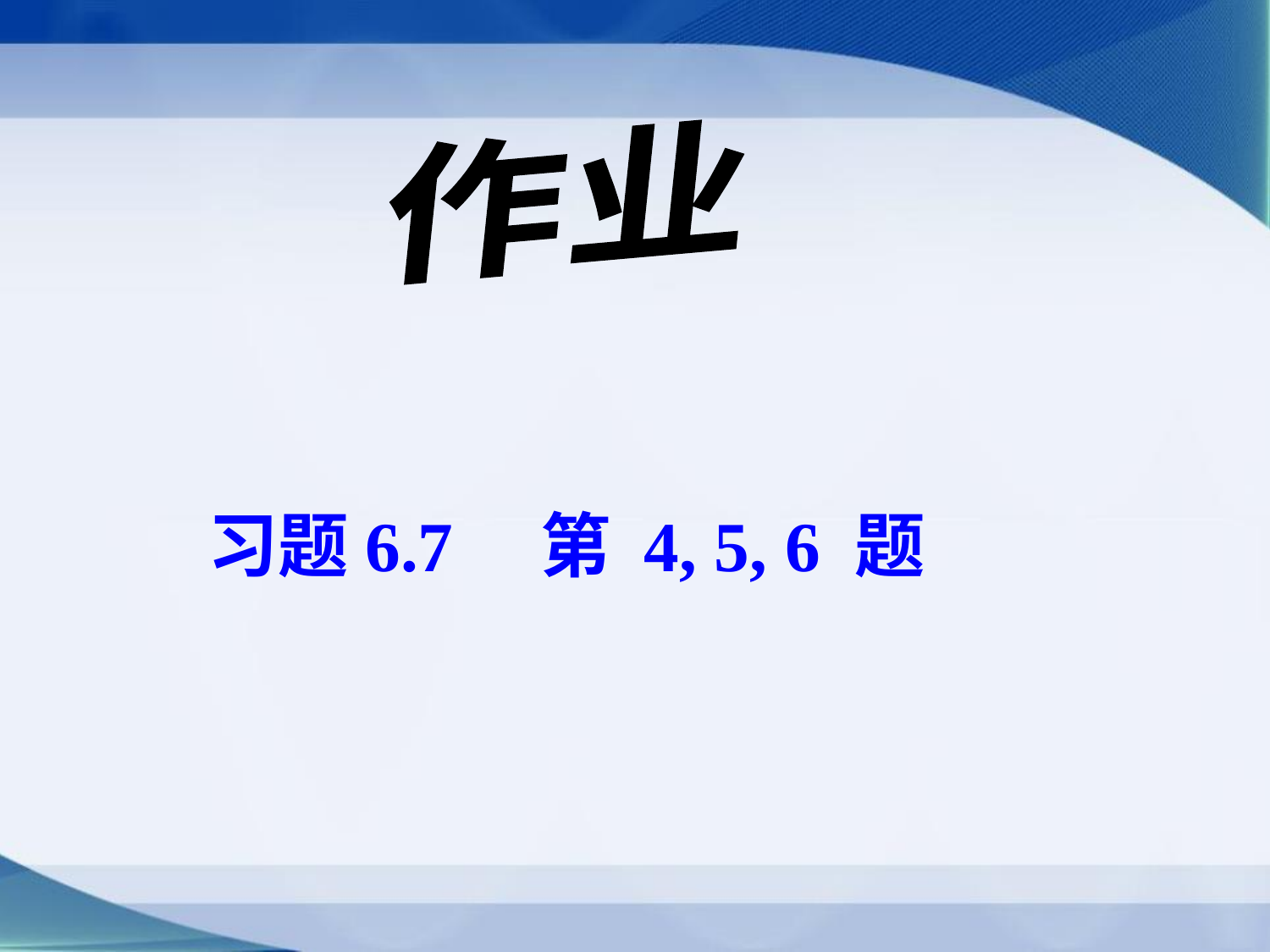

作业

习题6.7    第 4, 5, 6 题